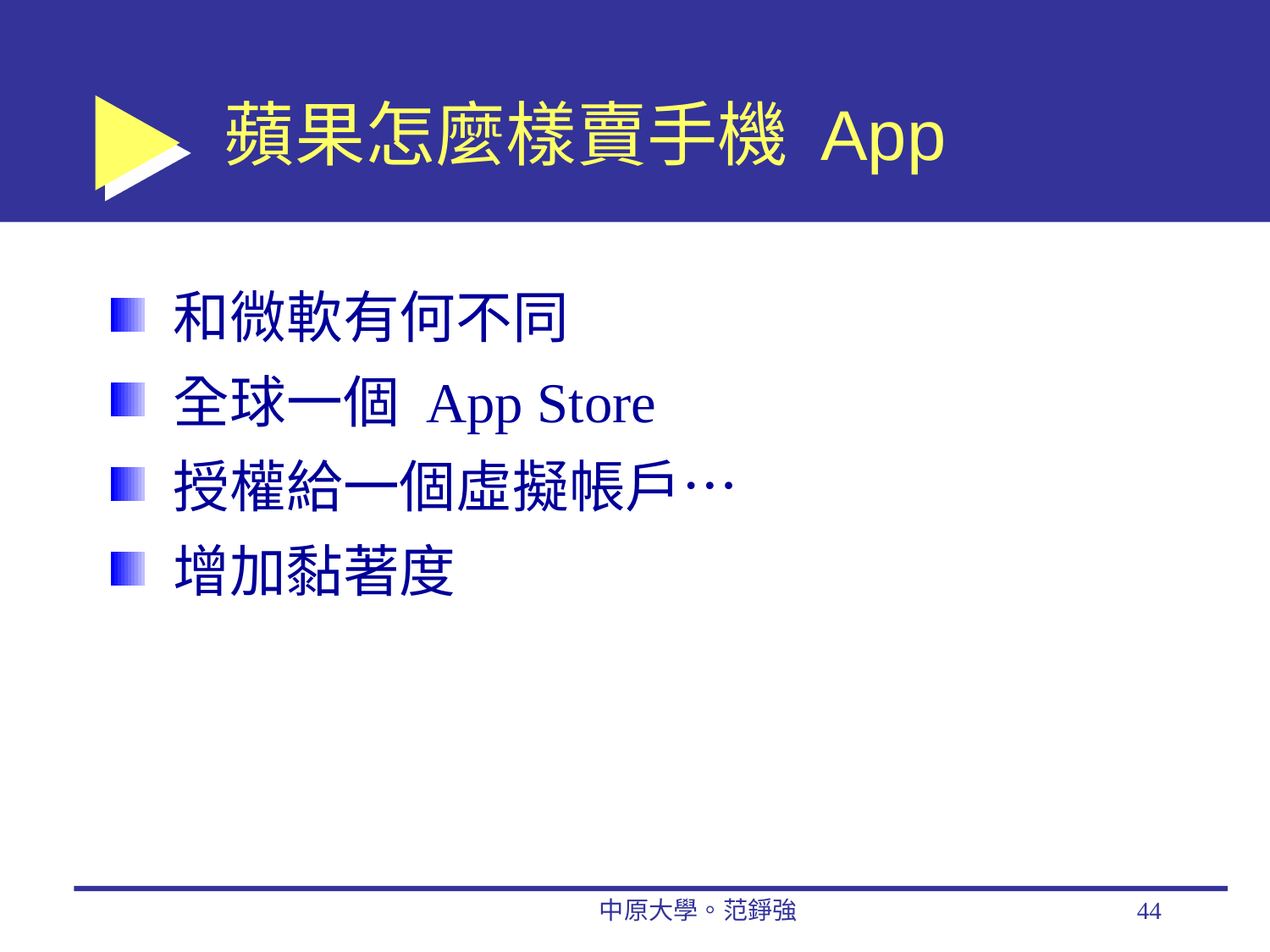

# 蘋果怎麼樣賣手機 App
和微軟有何不同
全球一個 App Store
授權給一個虛擬帳戶…
增加黏著度
中原大學。范錚強
44